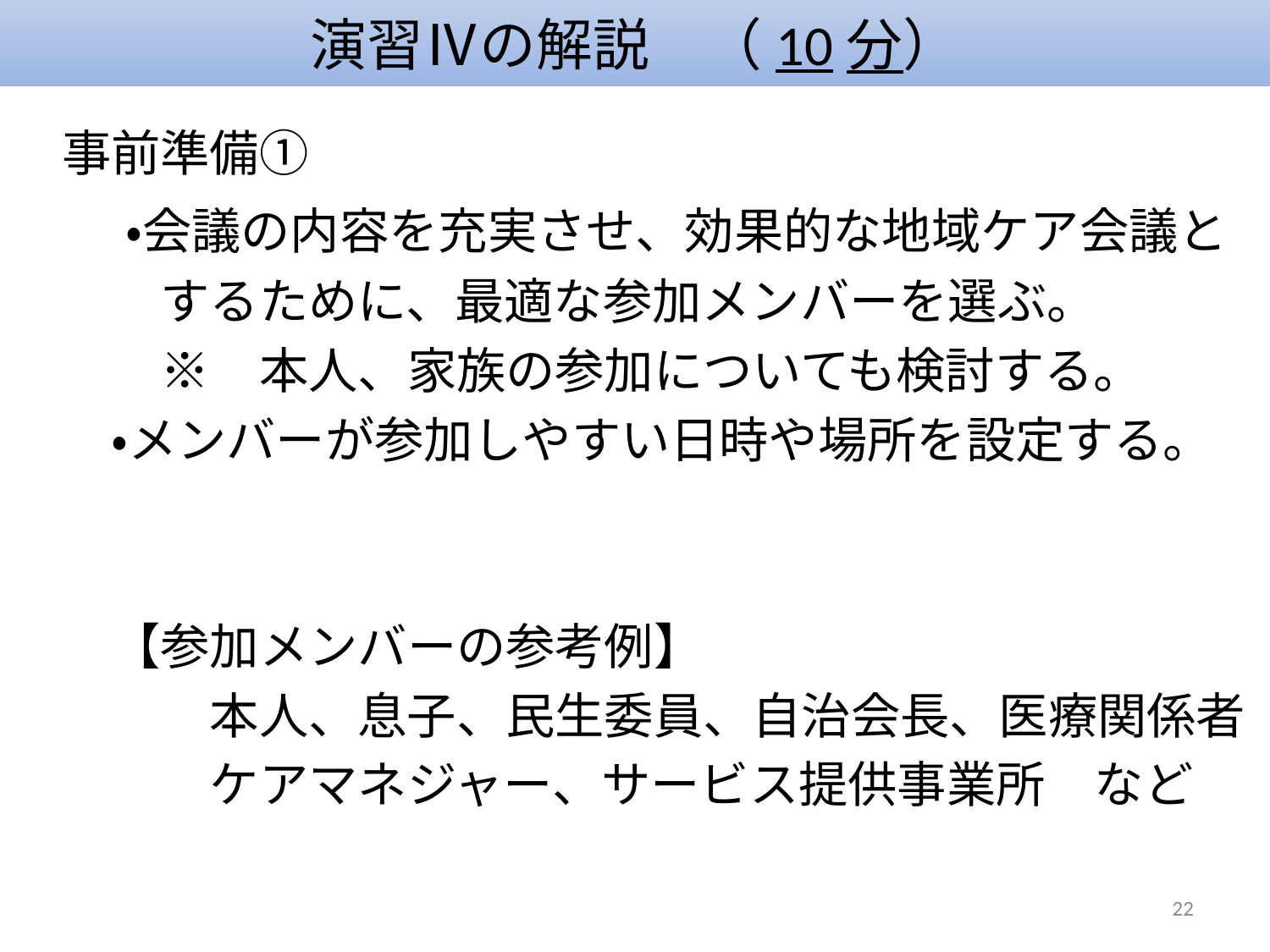

演習Ⅳの解説　（10分）
　事前準備①
　　・会議の内容を充実させ、効果的な地域ケア会議と
　　　するために、最適な参加メンバーを選ぶ。
　　　※　本人、家族の参加についても検討する。
　　・メンバーが参加しやすい日時や場所を設定する。

　　【参加メンバーの参考例】
　　　　本人、息子、民生委員、自治会長、医療関係者
　　　　ケアマネジャー、サービス提供事業所　など

22